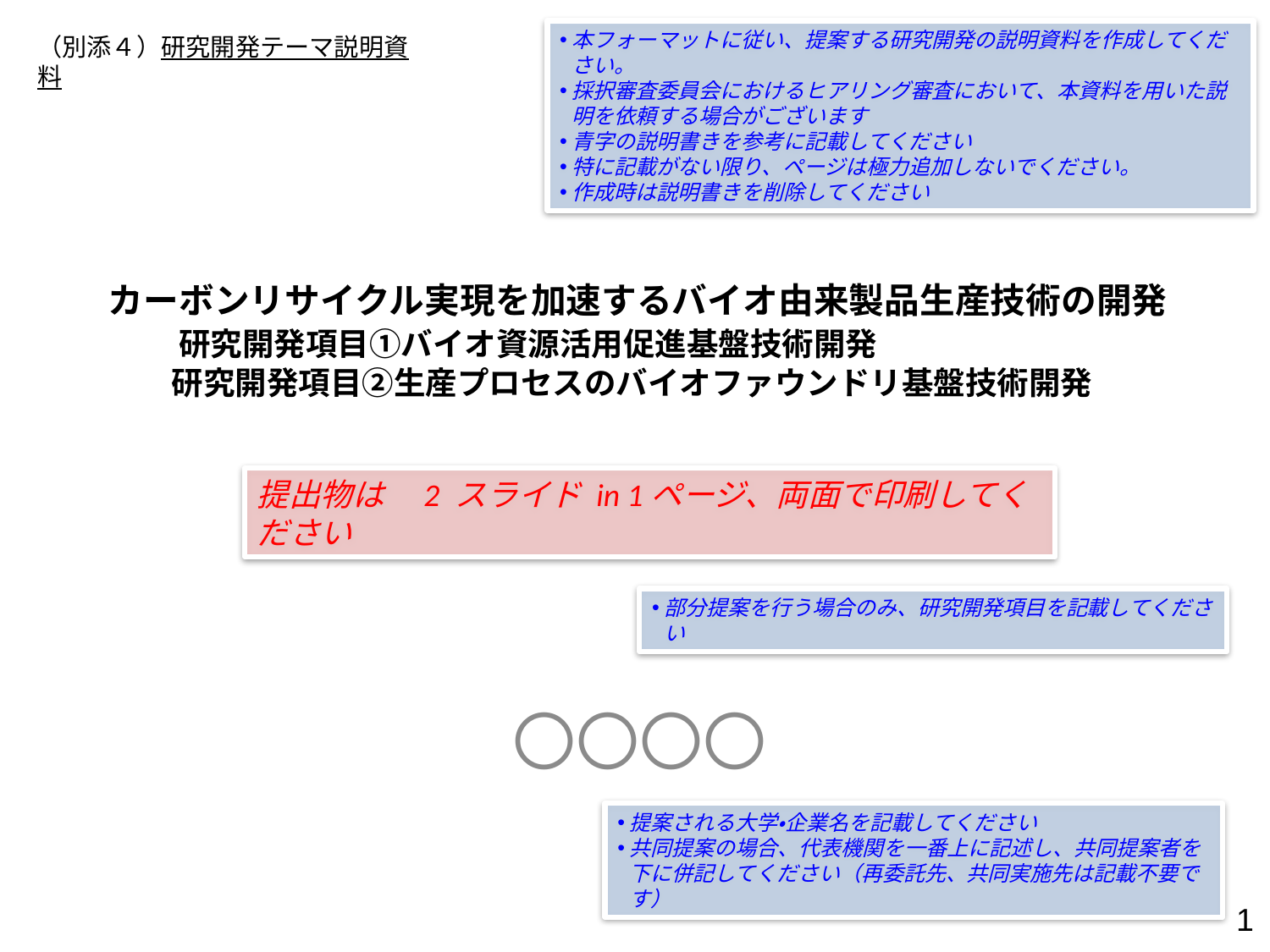

本フォーマットに従い、提案する研究開発の説明資料を作成してください。
採択審査委員会におけるヒアリング審査において、本資料を用いた説明を依頼する場合がございます
青字の説明書きを参考に記載してください
特に記載がない限り、ページは極力追加しないでください。
作成時は説明書きを削除してください
（別添４）研究開発テーマ説明資料

# カーボンリサイクル実現を加速するバイオ由来製品生産技術の開発 　　　　研究開発項目①バイオ資源活用促進基盤技術開発 　　 　　研究開発項目②生産プロセスのバイオファウンドリ基盤技術開発
提出物は　2 スライド in 1ページ、両面で印刷してください
部分提案を行う場合のみ、研究開発項目を記載してください
〇〇〇〇
提案される大学・企業名を記載してください
共同提案の場合、代表機関を一番上に記述し、共同提案者を下に併記してください（再委託先、共同実施先は記載不要です）
1